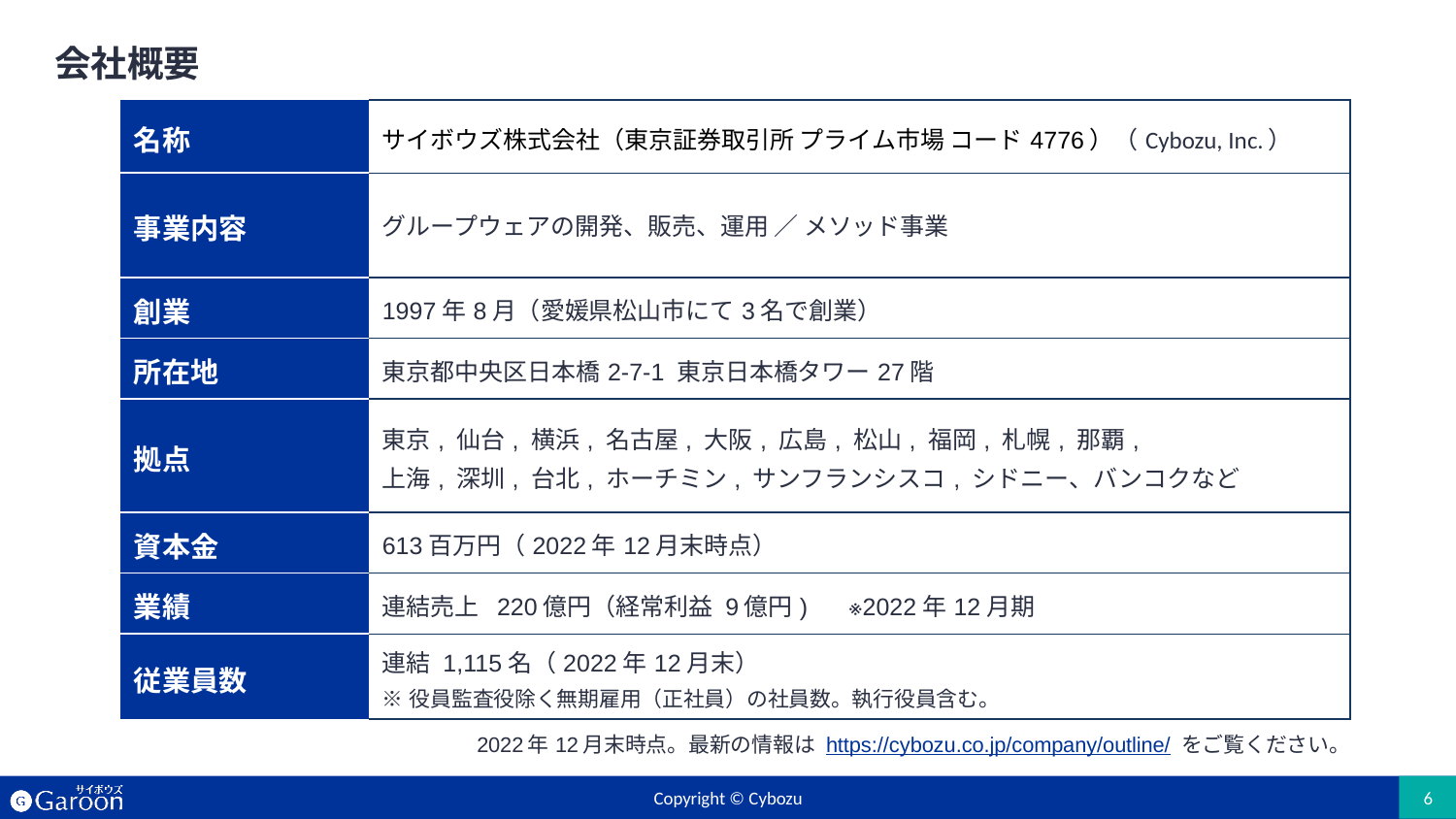

# 会社概要
| 名称 | サイボウズ株式会社（東京証券取引所 プライム市場 コード4776）（Cybozu, Inc.） |
| --- | --- |
| 事業内容 | グループウェアの開発、販売、運用 ／ メソッド事業 |
| 創業 | 1997年8月（愛媛県松山市にて3名で創業） |
| 所在地 | 東京都中央区日本橋2-7-1 東京日本橋タワー27階 |
| 拠点 | 東京, 仙台, 横浜, 名古屋, 大阪, 広島, 松山, 福岡, 札幌, 那覇,  上海, 深圳, 台北, ホーチミン, サンフランシスコ, シドニー、バンコクなど |
| 資本金 | 613百万円（2022年12月末時点） |
| 業績 | 連結売上  220億円（経常利益 9億円)      ※2022年12月期 |
| 従業員数 | 連結 1,115名（2022年12月末） ※役員監査役除く無期雇用（正社員）の社員数。執行役員含む。 |
2022年12月末時点。最新の情報は https://cybozu.co.jp/company/outline/ をご覧ください。